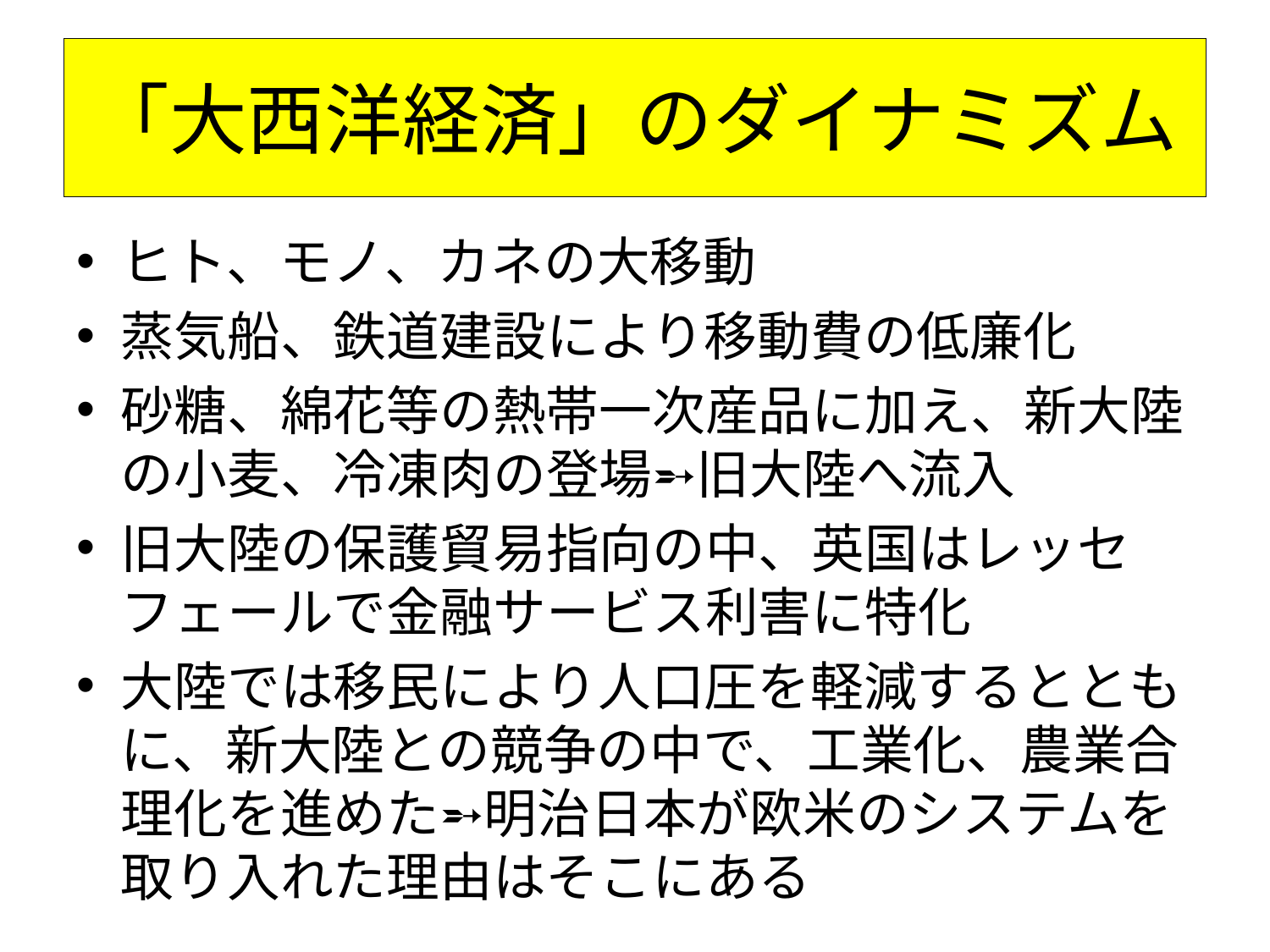

# 「大西洋経済」のダイナミズム
ヒト、モノ、カネの大移動
蒸気船、鉄道建設により移動費の低廉化
砂糖、綿花等の熱帯一次産品に加え、新大陸の小麦、冷凍肉の登場➵旧大陸へ流入
旧大陸の保護貿易指向の中、英国はレッセフェールで金融サービス利害に特化
大陸では移民により人口圧を軽減するとともに、新大陸との競争の中で、工業化、農業合理化を進めた➵明治日本が欧米のシステムを取り入れた理由はそこにある